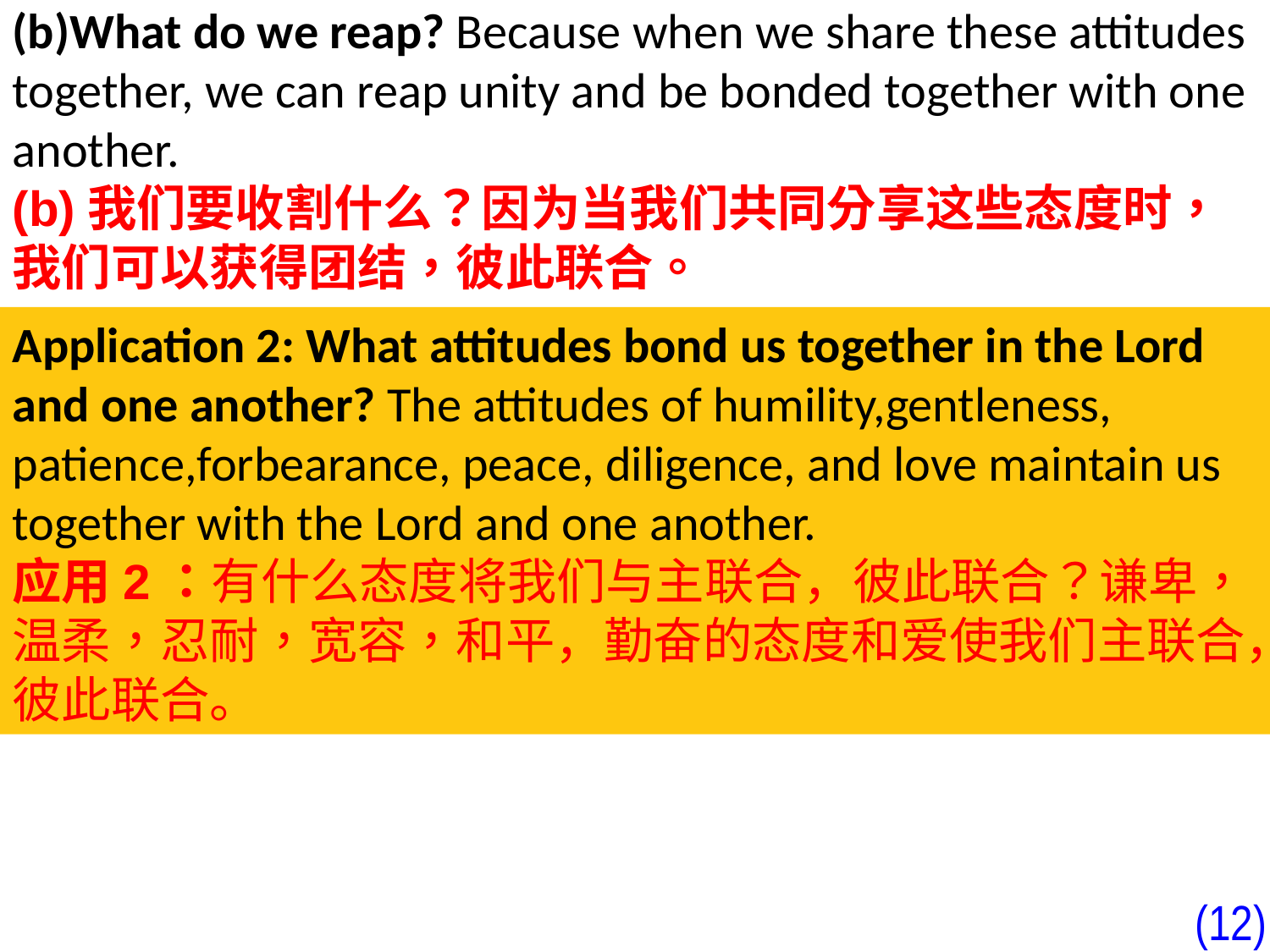

(b)What do we reap? Because when we share these attitudes together, we can reap unity and be bonded together with one another.
(b)我们要收割什么？因为当我们共同分享这些态度时，我们可以获得团结，彼此联合。
Application 2: What attitudes bond us together in the Lord and one another? The attitudes of humility,gentleness, patience,forbearance, peace, diligence, and love maintain us together with the Lord and one another.
应用2：有什么态度将我们与主联合，彼此联合？谦卑，温柔，忍耐，宽容，和平，勤奋的态度和爱使我们主联合，彼此联合。
(12)